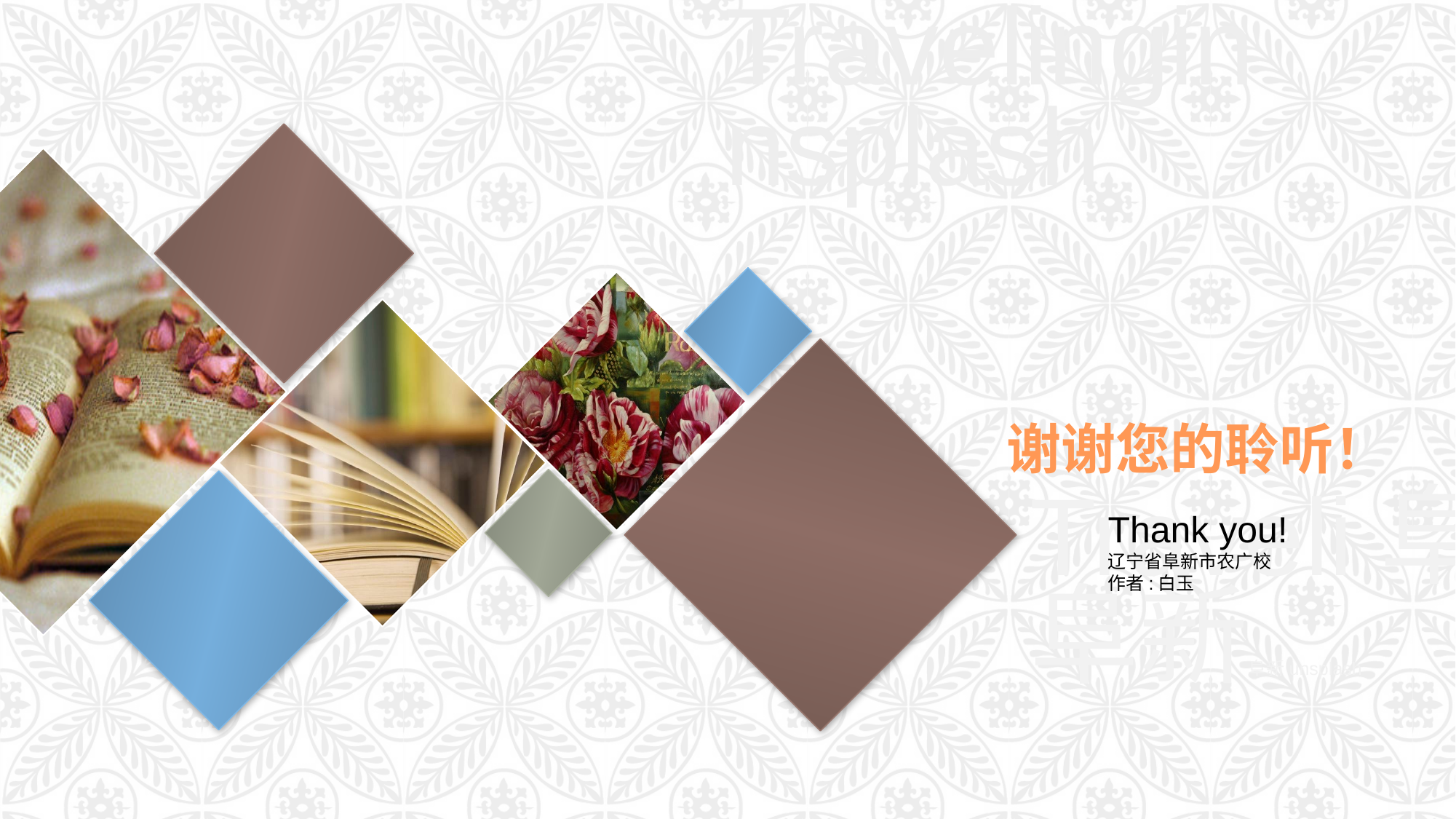

Travelingin nsplash

谢谢您的聆听！

Traveli阜
阜新阜新unsplash
Thank you!
辽宁省阜新市农广校
作者:白玉